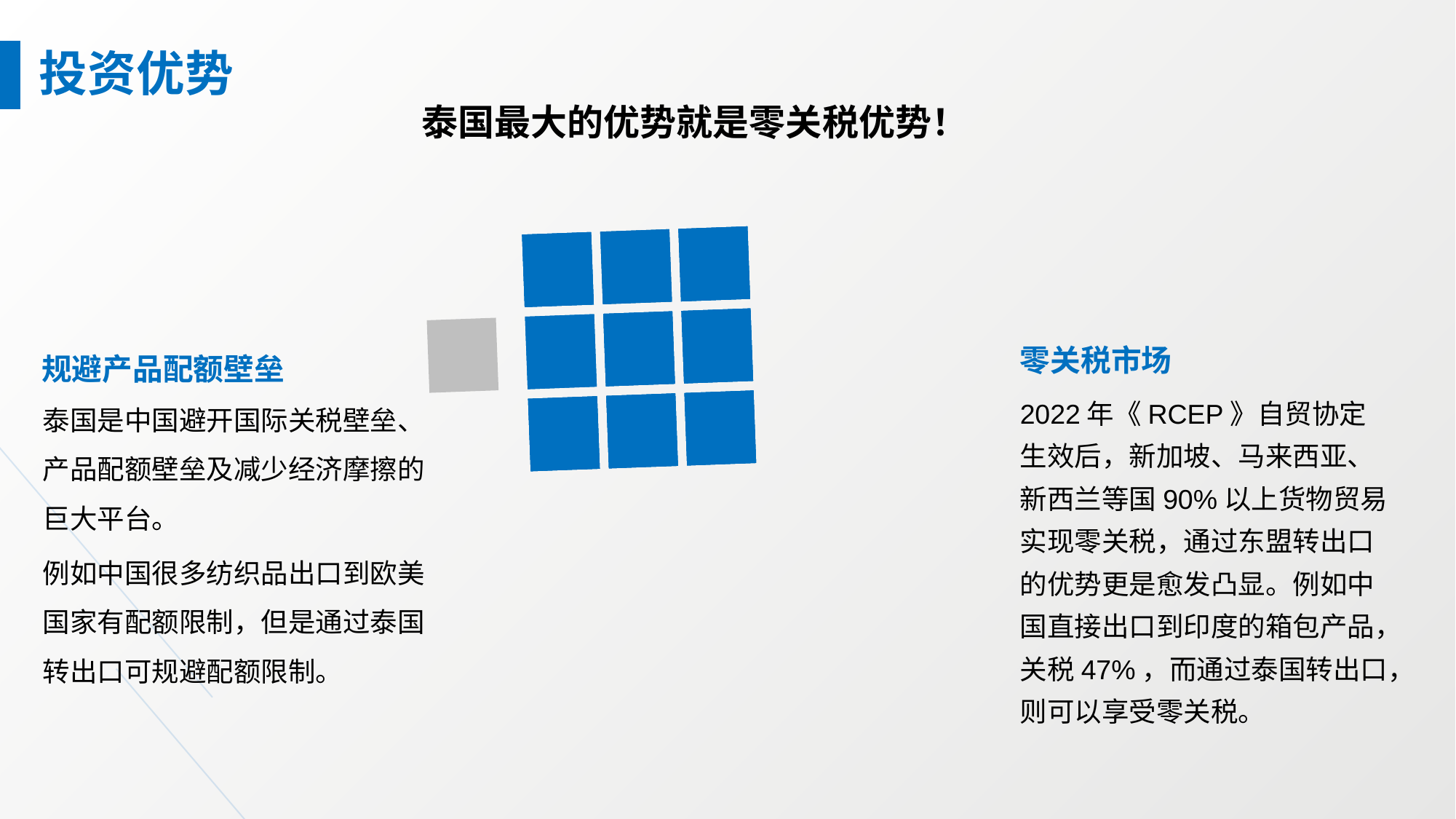

投资优势

泰国最大的优势就是零关税优势！

零关税市场
规避产品配额壁垒
泰国是中国避开国际关税壁垒、产品配额壁垒及减少经济摩擦的巨大平台。
例如中国很多纺织品出口到欧美国家有配额限制，但是通过泰国转出口可规避配额限制。
2022年《RCEP》自贸协定生效后，新加坡、马来西亚、新西兰等国90%以上货物贸易实现零关税，通过东盟转出口的优势更是愈发凸显。例如中国直接出口到印度的箱包产品，关税47%，而通过泰国转出口，则可以享受零关税。